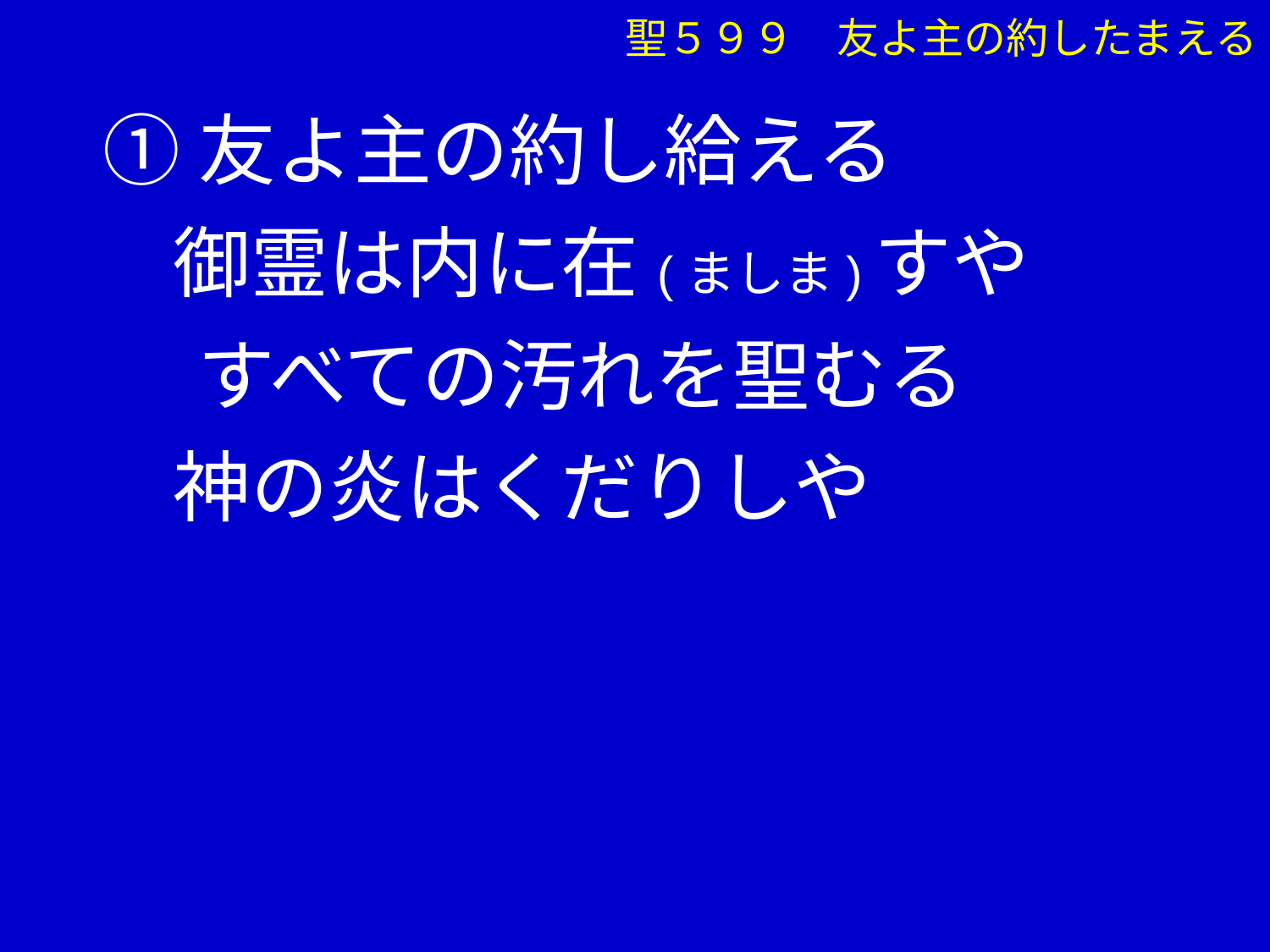

①友よ主の約し給える
   御霊は内に在(ましま)すや
　 すべての汚れを聖むる
   神の炎はくだりしや
聖５９９　友よ主の約したまえる